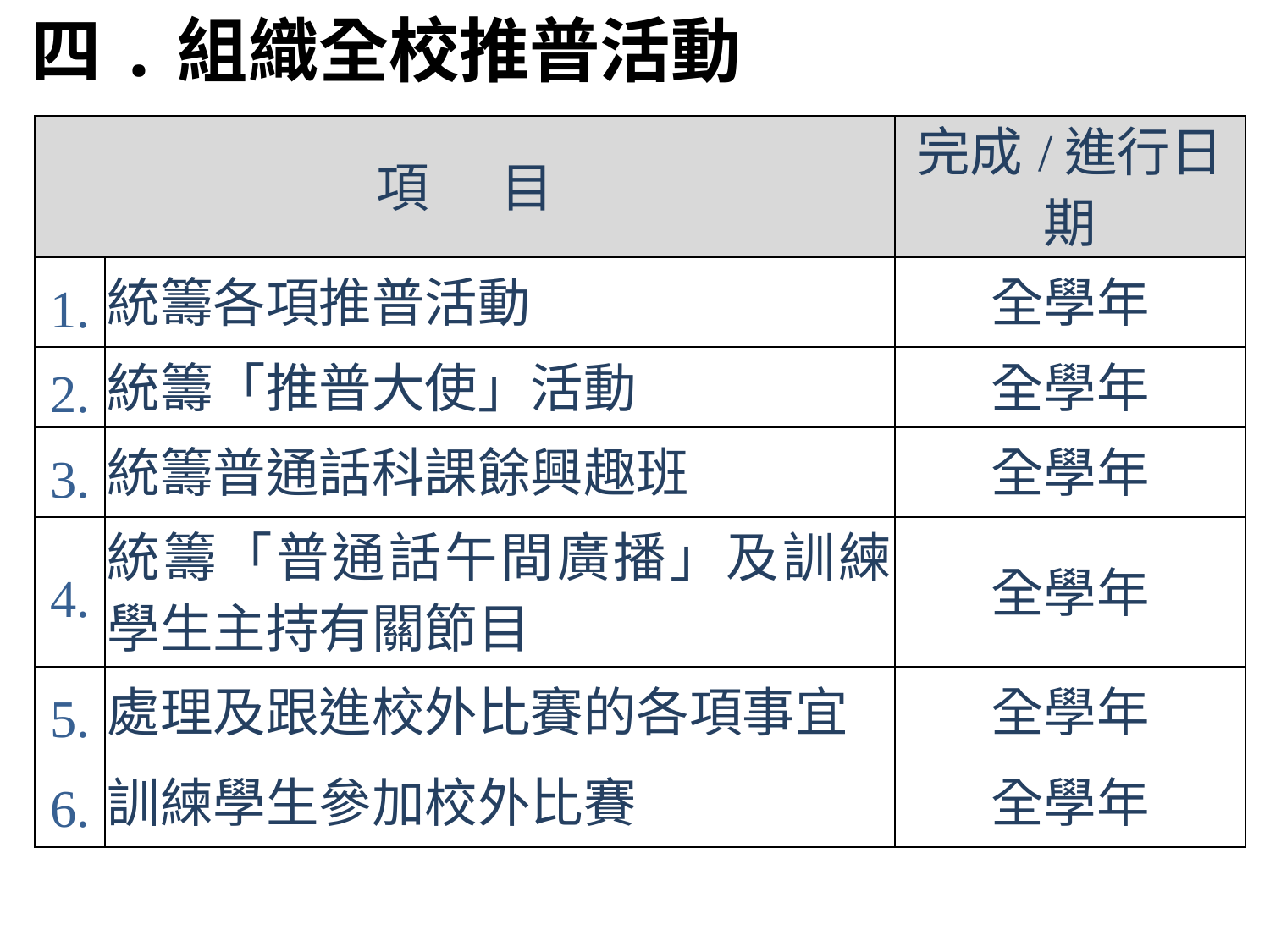

四.組織全校推普活動
| 項 目 |  | 完成/進行日期 |
| --- | --- | --- |
| 1. | 統籌各項推普活動 | 全學年 |
| 2. | 統籌「推普大使」活動 | 全學年 |
| 3. | 統籌普通話科課餘興趣班 | 全學年 |
| 4. | 統籌「普通話午間廣播」及訓練學生主持有關節目 | 全學年 |
| 5. | 處理及跟進校外比賽的各項事宜 | 全學年 |
| 6. | 訓練學生參加校外比賽 | 全學年 |